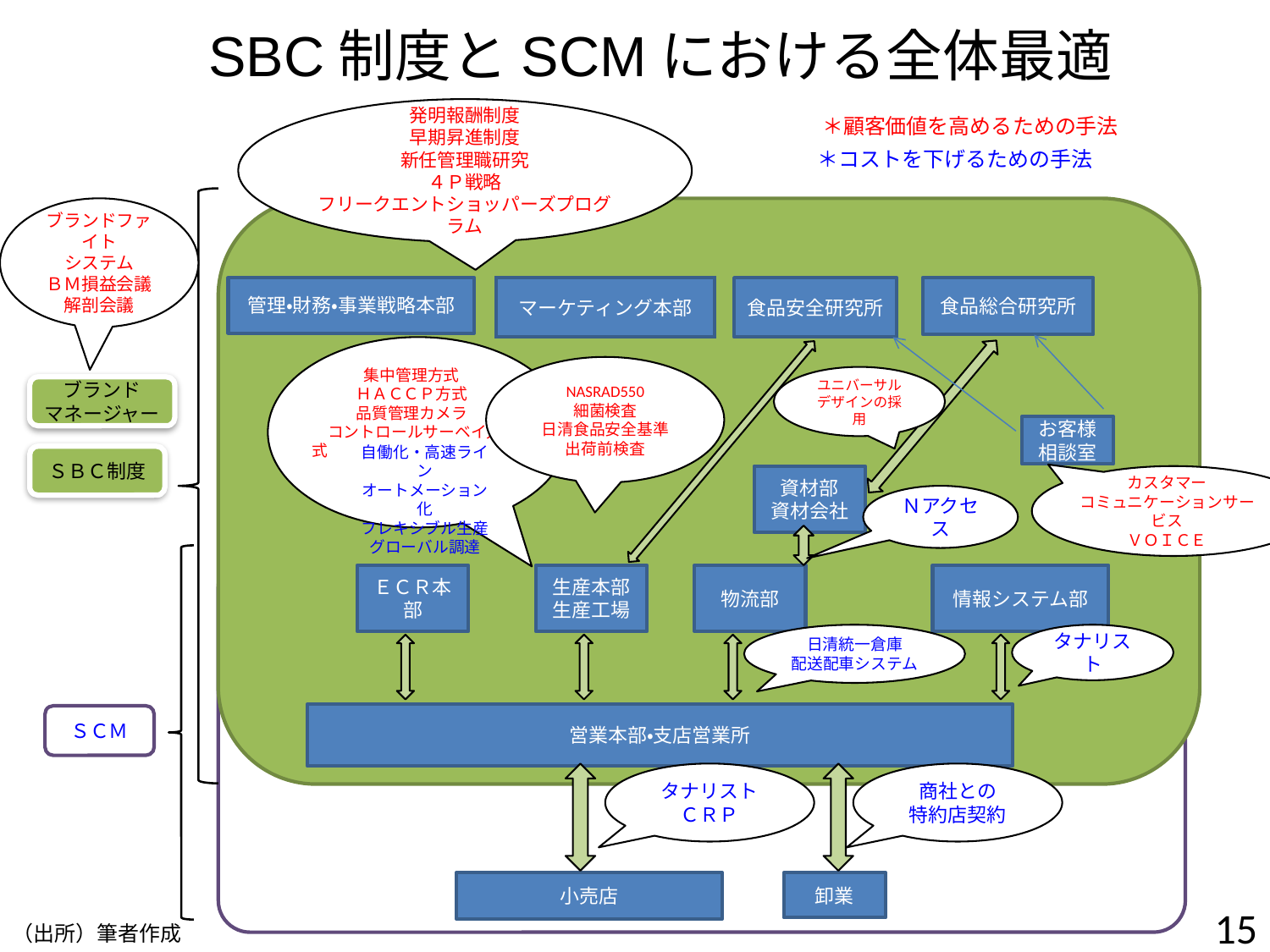

# ＊顧客価値を高めるための手法
SBC制度とSCMにおける全体最適
＊コストを下げるための手法
発明報酬制度
早期昇進制度
新任管理職研究
４Ｐ戦略
フリークエントショッパーズプログラム

ブランドファイト
システム
ＢＭ損益会議
解剖会議

管理・財務・事業戦略本部
マーケティング本部
食品安全研究所
食品総合研究所

集中管理方式
ＨＡＣＣＰ方式
品質管理カメラ
　コントロールサーベイ方式

NASRAD550
細菌検査
日清食品安全基準
出荷前検査
ユニバーサルデザインの採用
ブランド
マネージャー
お客様相談室
自働化・高速ライン
オートメーション化
フレキシブル生産
グローバル調達

ＳＢＣ制度
資材部
資材会社
カスタマー
コミュニケーションサービス
ＶＯＩＣＥ
Ｎアクセス

ＥＣＲ本部
生産本部
生産工場
物流部
情報システム部
日清統一倉庫
配送配車システム
タナリスト

営業本部・支店営業所
ＳＣＭ

タナリスト
ＣＲＰ

商社との
特約店契約
小売店
卸業
15
（出所）筆者作成